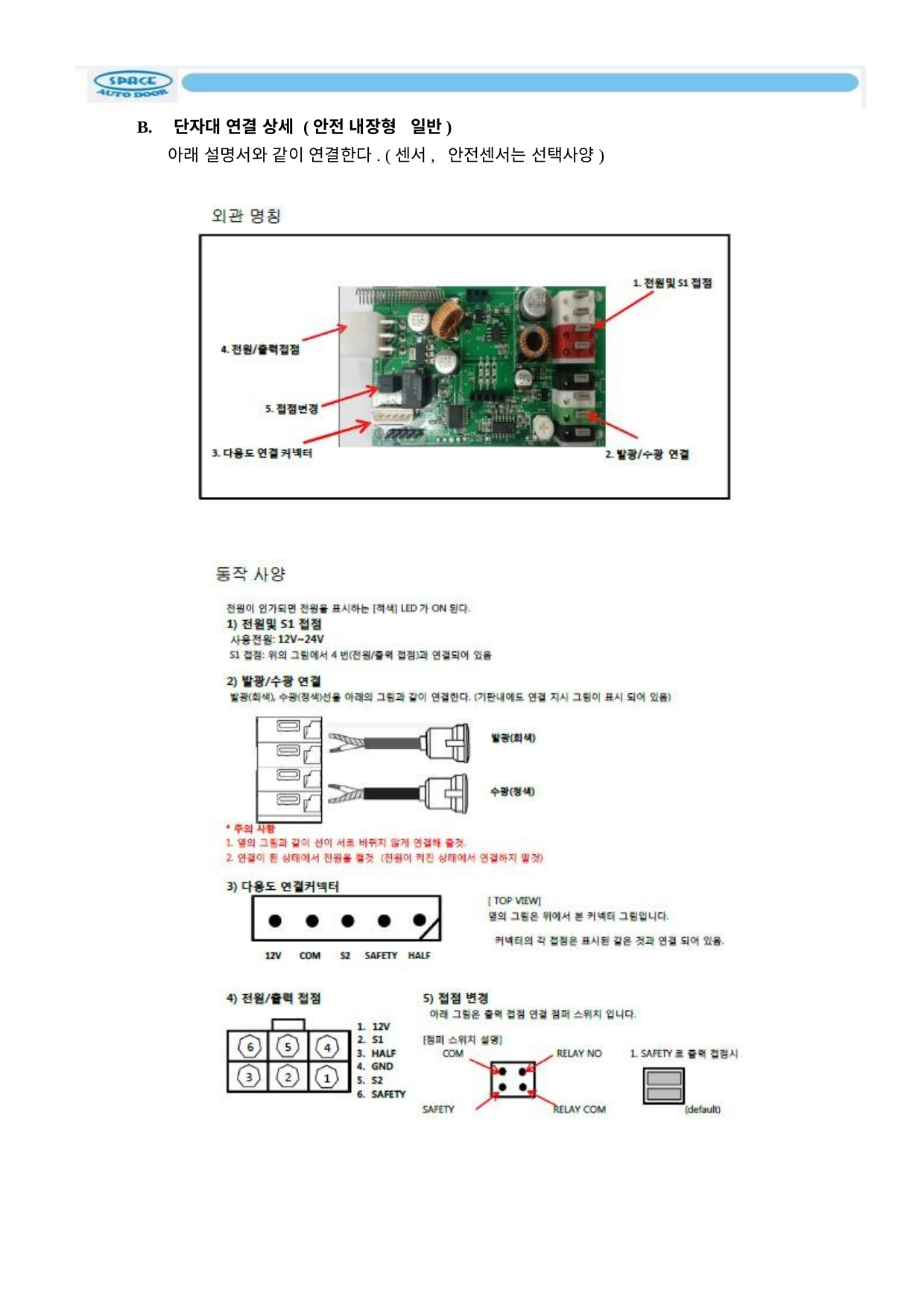

B.    단자대 연결 상세 (안전 내장형  일반)
아래 설명서와 같이 연결한다. (센서,  안전센서는 선택사양)